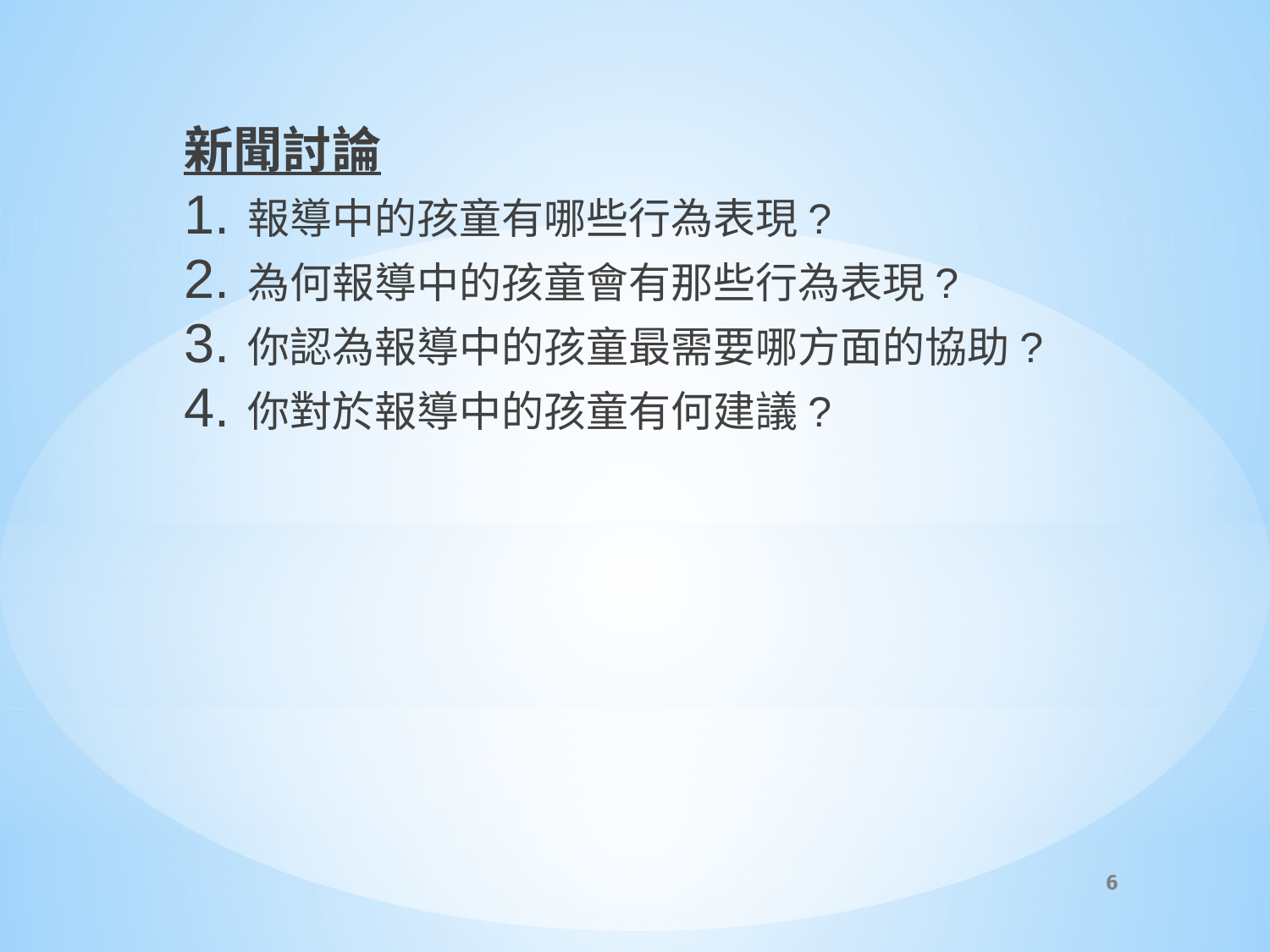

新聞討論
報導中的孩童有哪些行為表現?
為何報導中的孩童會有那些行為表現?
你認為報導中的孩童最需要哪方面的協助?
你對於報導中的孩童有何建議?
#
6